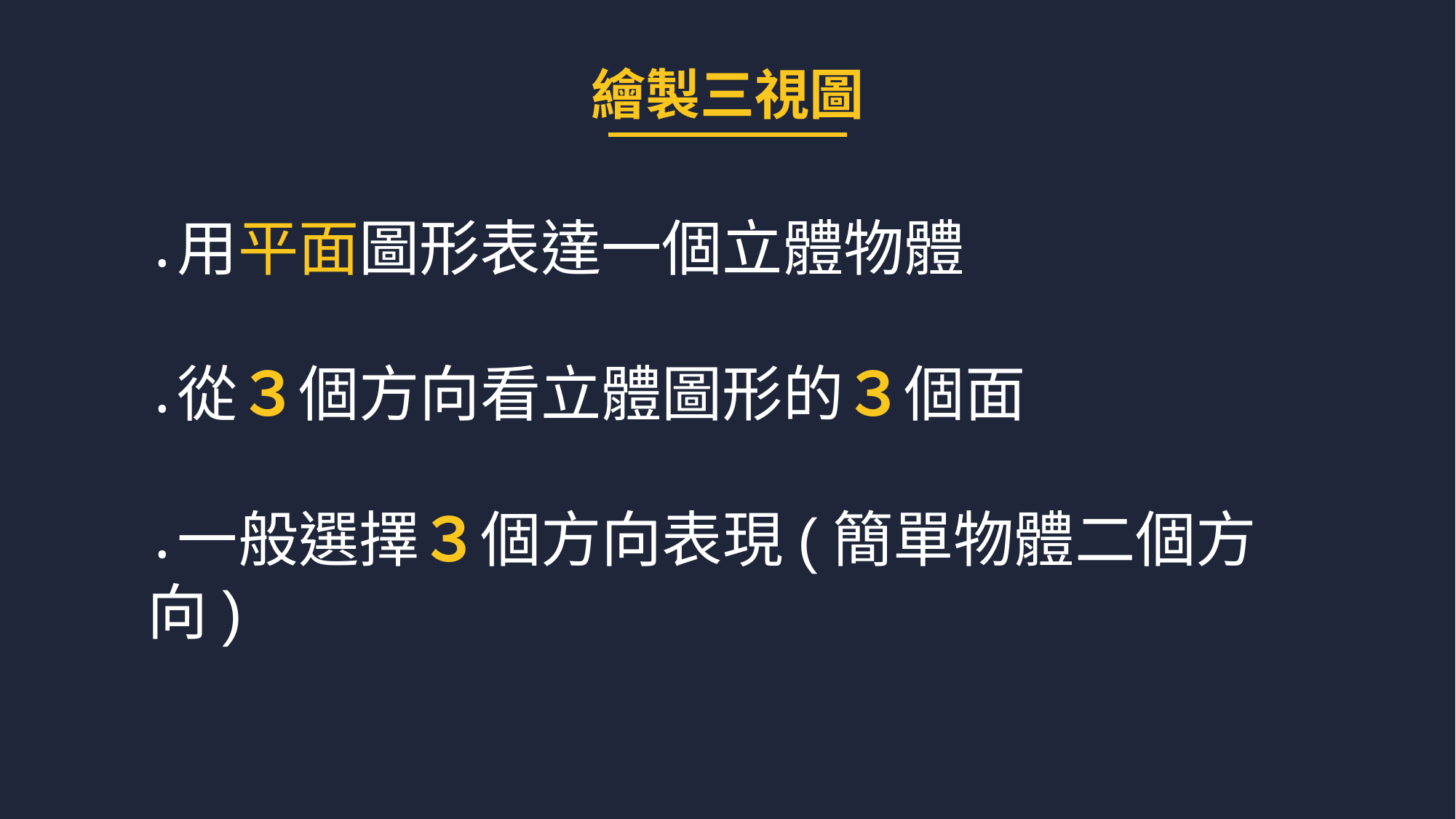

繪製三視圖
用平面圖形表達一個立體物體

從３個方向看立體圖形的３個面

一般選擇３個方向表現(簡單物體二個方向)